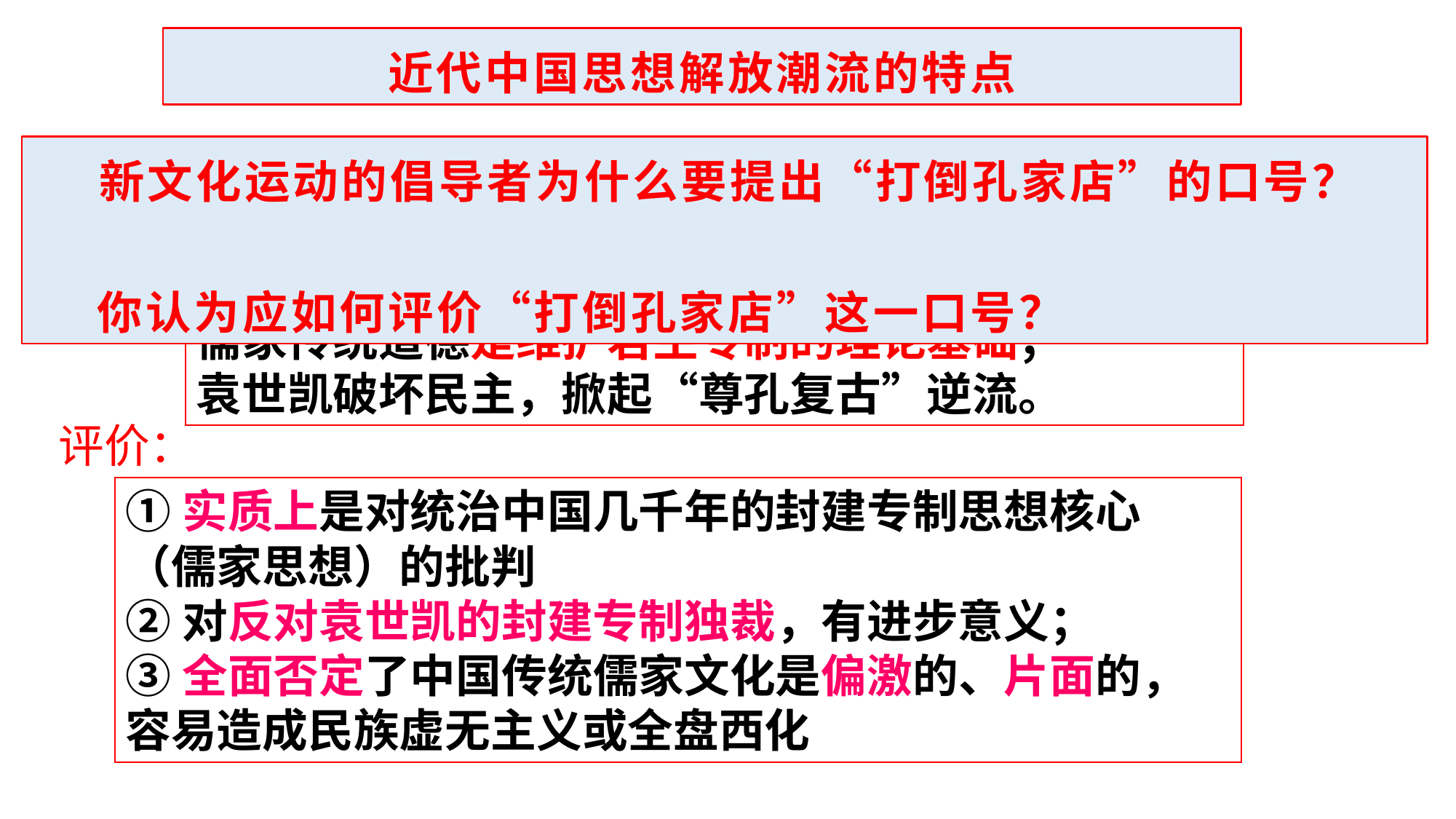

近代中国思想解放潮流的特点
    新文化运动的倡导者为什么要提出“打倒孔家店”的口号？
    你认为应如何评价“打倒孔家店”这一口号？
 原因：
儒家传统道德是维护君主专制的理论基础；
袁世凯破坏民主，掀起“尊孔复古”逆流。
评价：
①实质上是对统治中国几千年的封建专制思想核心（儒家思想）的批判
②对反对袁世凯的封建专制独裁，有进步意义；
③全面否定了中国传统儒家文化是偏激的、片面的，容易造成民族虚无主义或全盘西化